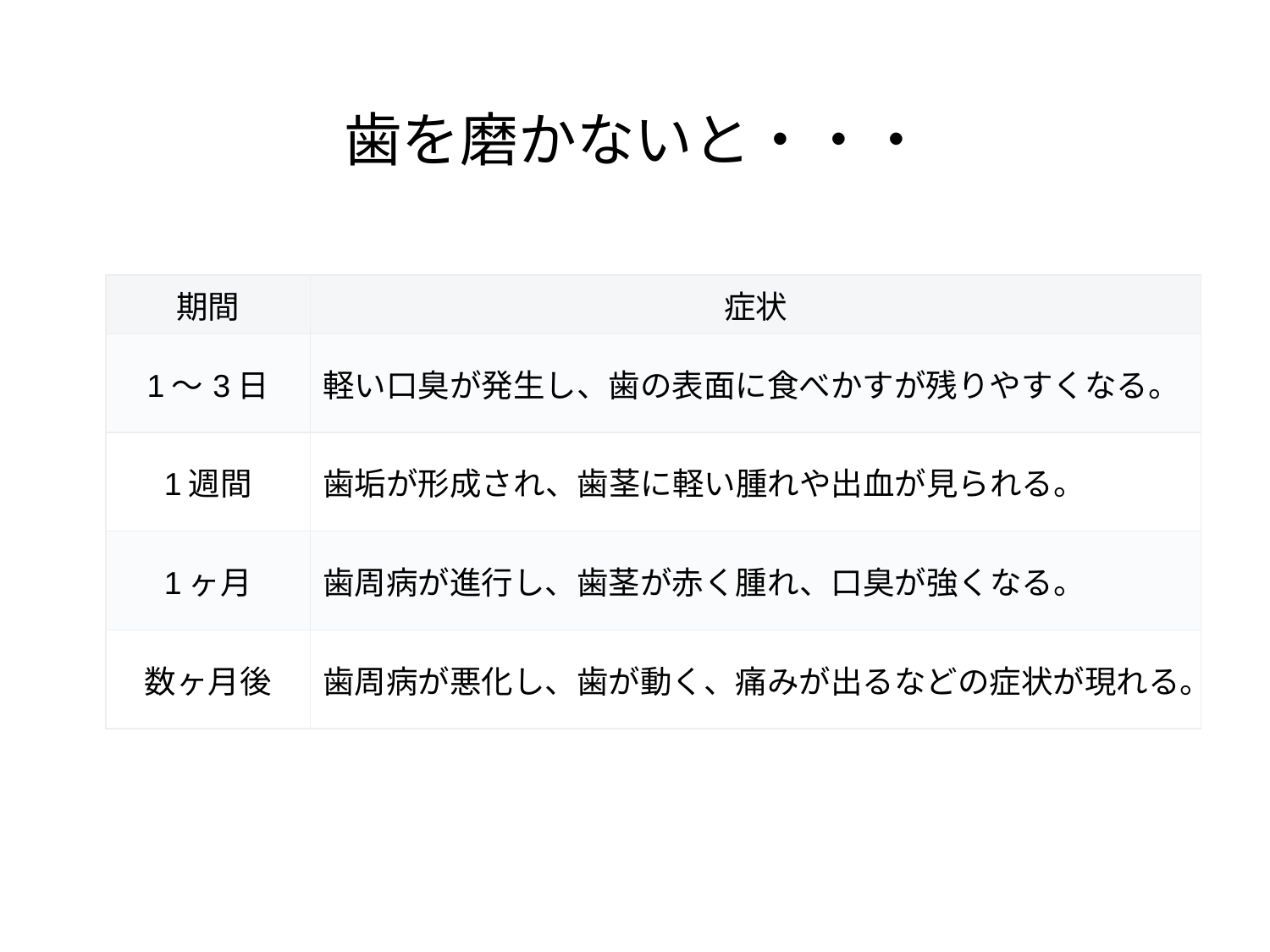

# 歯を磨かないと・・・
| 期間 | 症状 |
| --- | --- |
| 1～3日 | 軽い口臭が発生し、歯の表面に食べかすが残りやすくなる。 |
| 1週間 | 歯垢が形成され、歯茎に軽い腫れや出血が見られる。 |
| 1ヶ月 | 歯周病が進行し、歯茎が赤く腫れ、口臭が強くなる。 |
| 数ヶ月後 | 歯周病が悪化し、歯が動く、痛みが出るなどの症状が現れる。 |